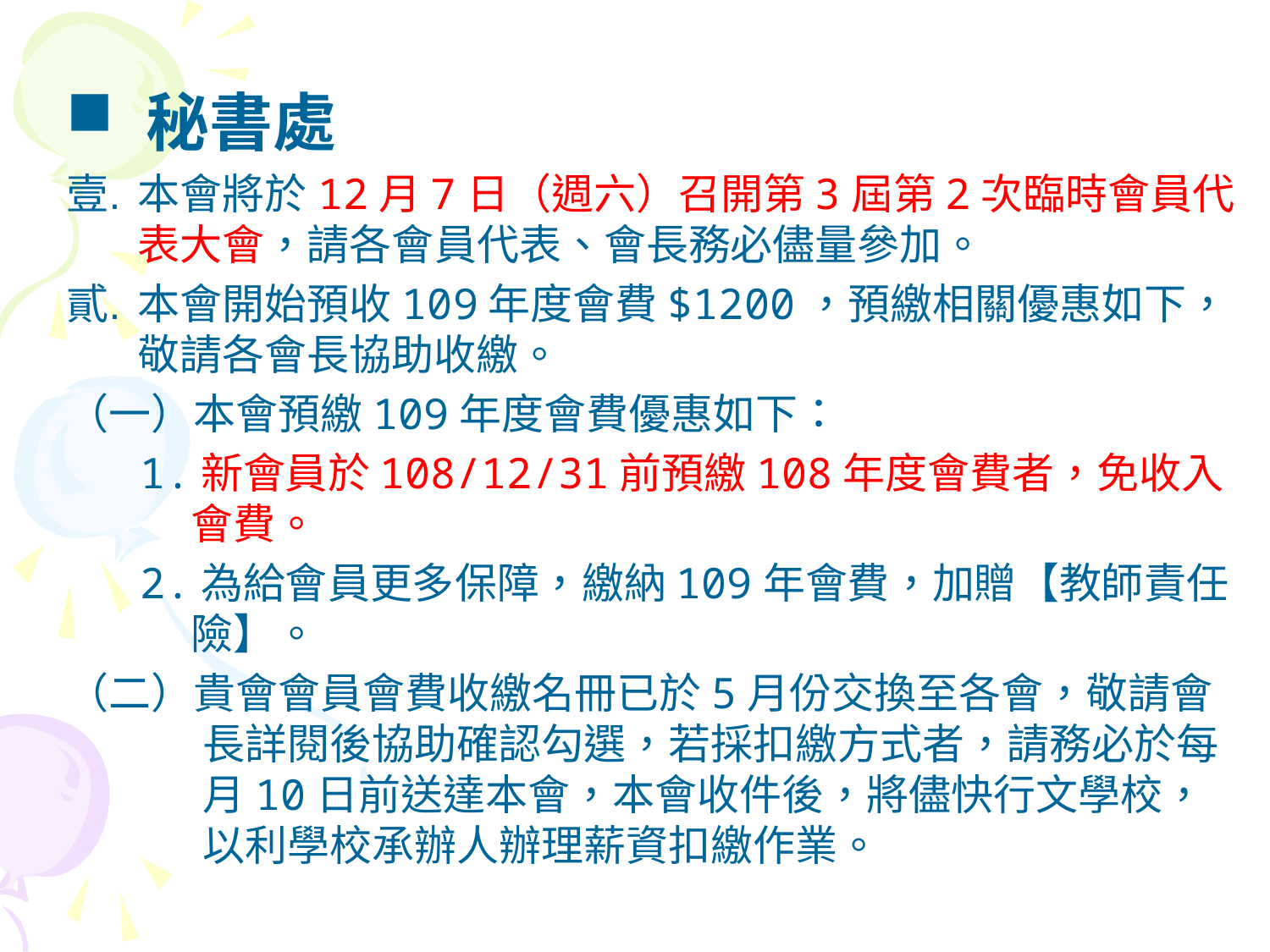

秘書處
本會將於12月7日（週六）召開第3屆第2次臨時會員代表大會，請各會員代表、會長務必儘量參加。
本會開始預收109年度會費$1200，預繳相關優惠如下，敬請各會長協助收繳。
（一）本會預繳109年度會費優惠如下：
1.新會員於108/12/31前預繳108年度會費者，免收入會費。
2.為給會員更多保障，繳納109年會費，加贈【教師責任險】。
（二）貴會會員會費收繳名冊已於5月份交換至各會，敬請會長詳閱後協助確認勾選，若採扣繳方式者，請務必於每月10日前送達本會，本會收件後，將儘快行文學校，以利學校承辦人辦理薪資扣繳作業。